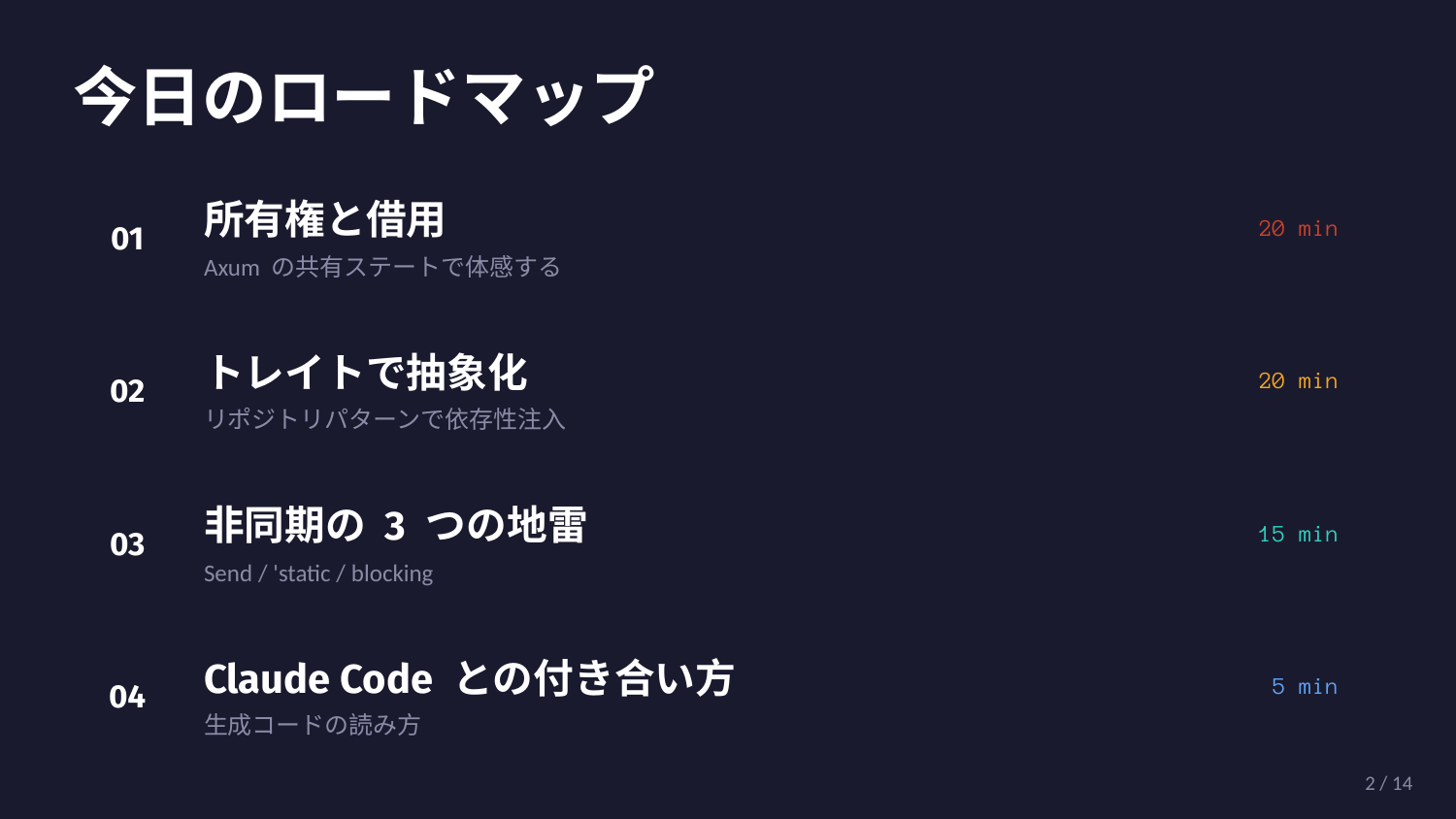

今日のロードマップ
所有権と借用

01
20 min
Axum の共有ステートで体感する
トレイトで抽象化

02
20 min
リポジトリパターンで依存性注入
非同期の 3 つの地雷

03
15 min
Send / 'static / blocking
Claude Code との付き合い方

04
5 min
生成コードの読み方
2 / 14